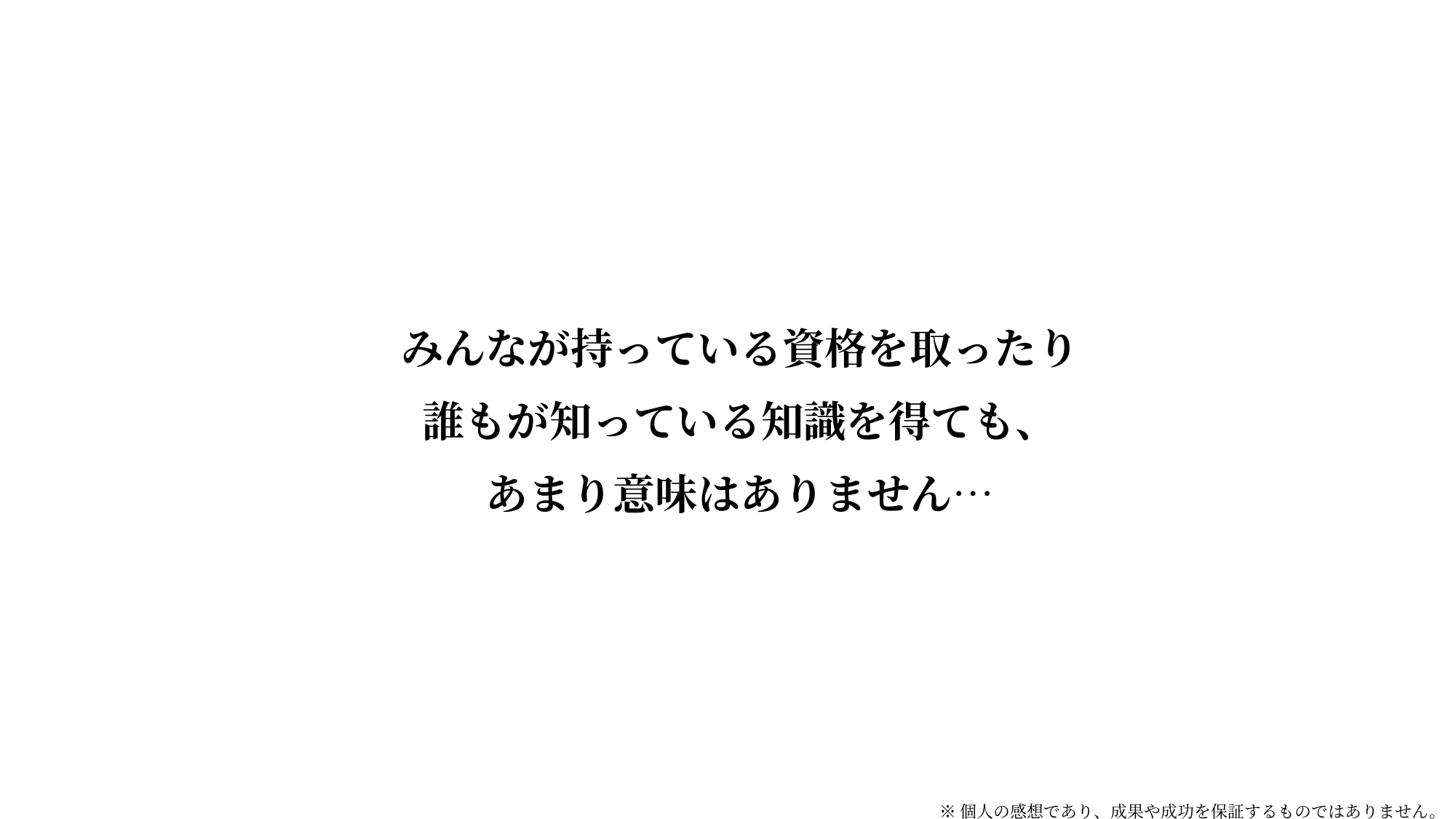

みんなが持っている資格を取ったり
誰もが知っている知識を得ても、
あまり意味はありません…
※個人の感想であり、成果や成功を保証するものではありません。